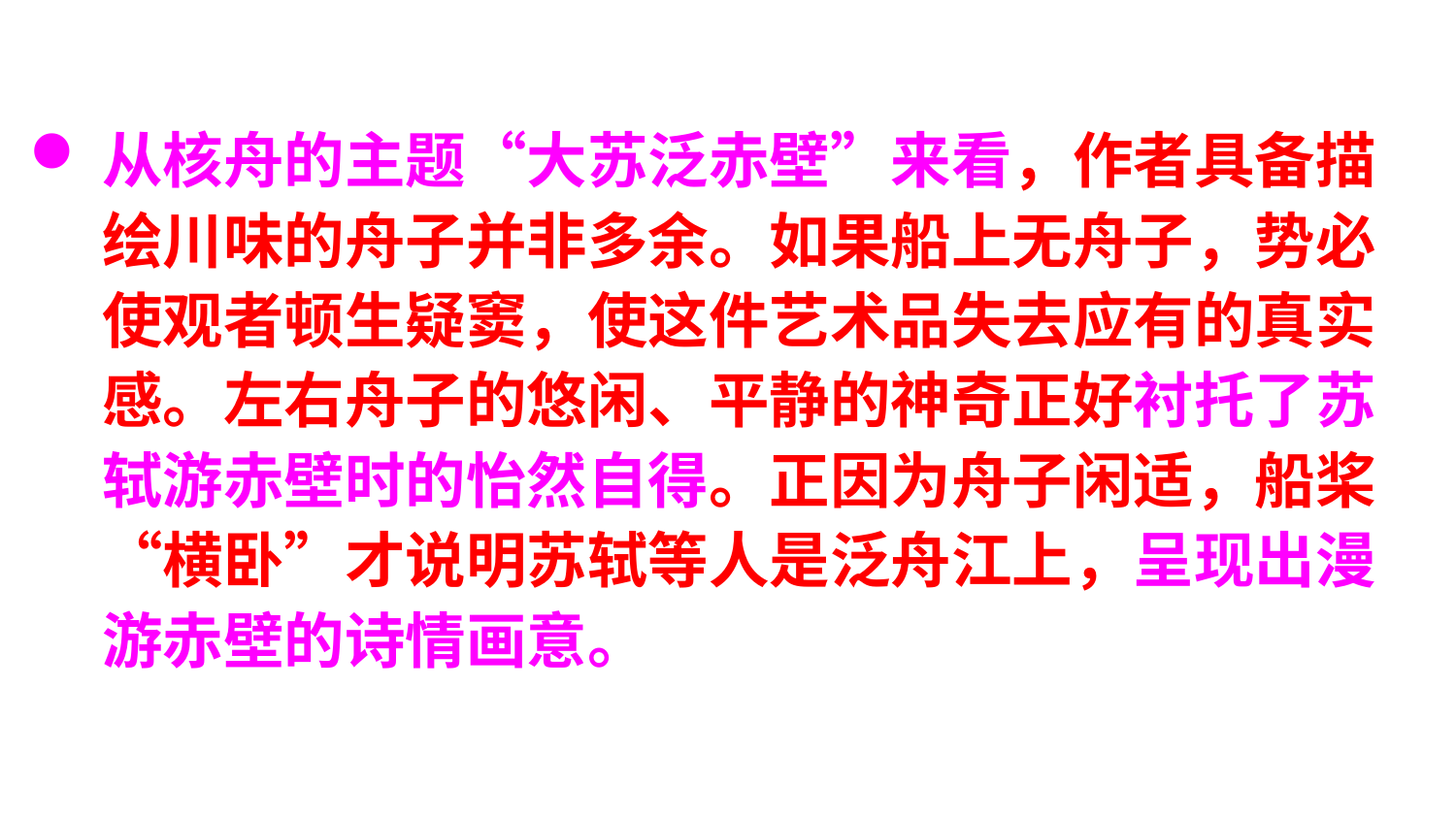

从核舟的主题“大苏泛赤壁”来看，作者具备描绘川味的舟子并非多余。如果船上无舟子，势必使观者顿生疑窦，使这件艺术品失去应有的真实感。左右舟子的悠闲、平静的神奇正好衬托了苏轼游赤壁时的怡然自得。正因为舟子闲适，船桨“横卧”才说明苏轼等人是泛舟江上，呈现出漫游赤壁的诗情画意。